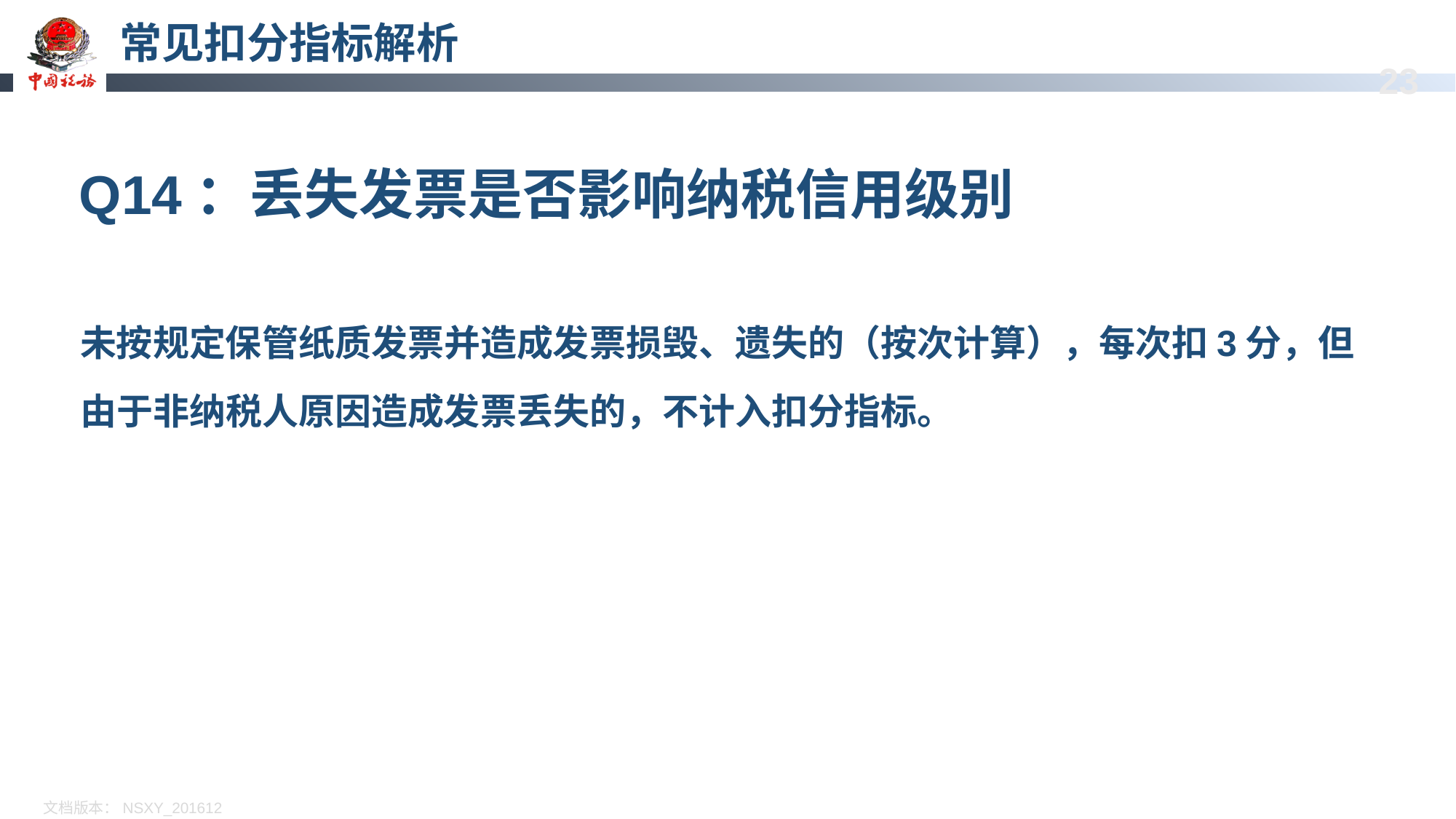

# 常见扣分指标解析
Q14：丢失发票是否影响纳税信用级别

未按规定保管纸质发票并造成发票损毁、遗失的（按次计算），每次扣3分，但由于非纳税人原因造成发票丢失的，不计入扣分指标。